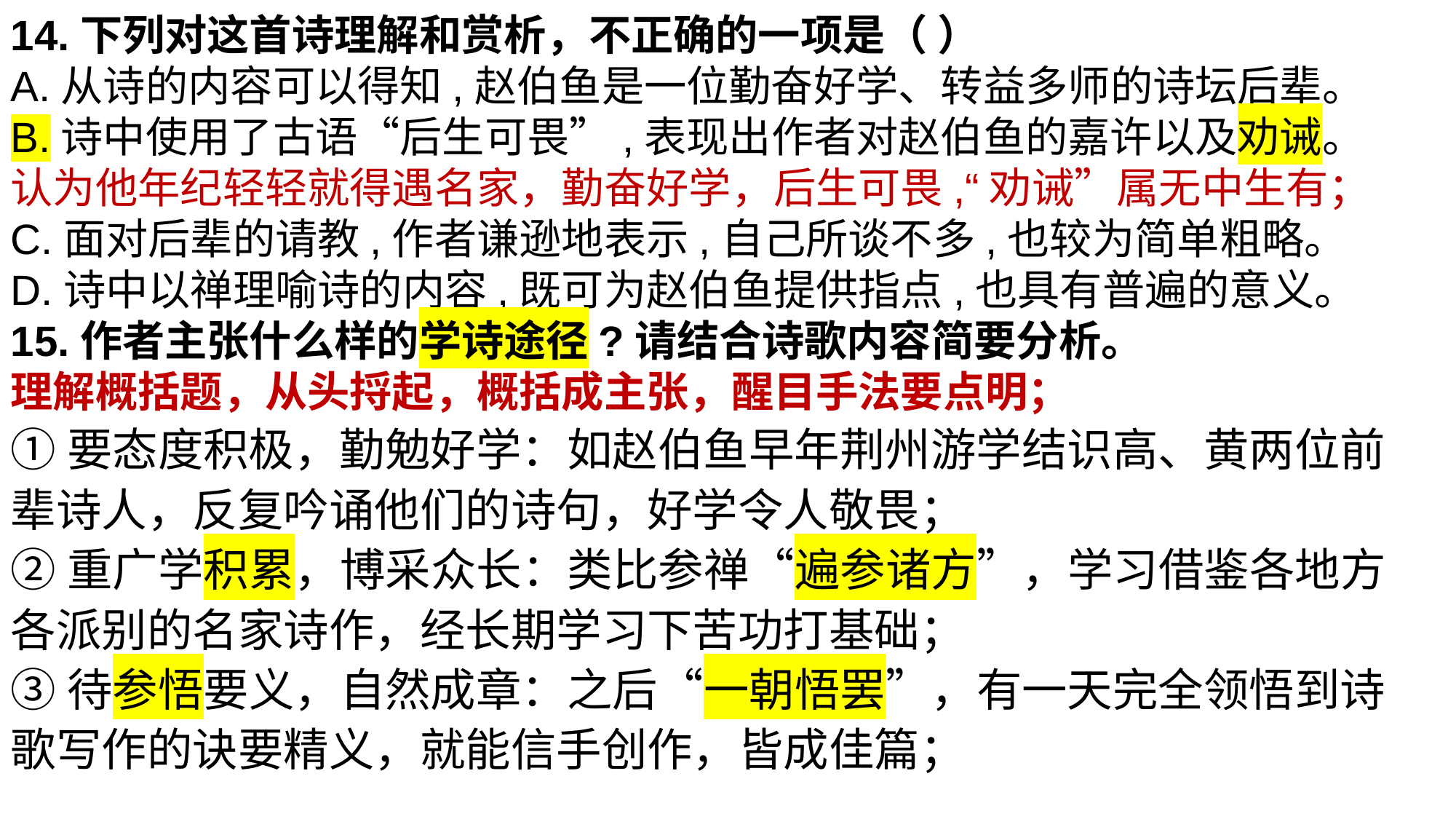

14.下列对这首诗理解和赏析，不正确的一项是（ ）
A.从诗的内容可以得知,赵伯鱼是一位勤奋好学、转益多师的诗坛后辈。
B.诗中使用了古语“后生可畏”,表现出作者对赵伯鱼的嘉许以及劝诫。
认为他年纪轻轻就得遇名家，勤奋好学，后生可畏,“劝诫”属无中生有；
C.面对后辈的请教,作者谦逊地表示,自己所谈不多,也较为简单粗略。
D.诗中以禅理喻诗的内容,既可为赵伯鱼提供指点,也具有普遍的意义。
15.作者主张什么样的学诗途径?请结合诗歌内容简要分析。
理解概括题，从头捋起，概括成主张，醒目手法要点明；
①要态度积极，勤勉好学：如赵伯鱼早年荆州游学结识高、黄两位前辈诗人，反复吟诵他们的诗句，好学令人敬畏；
②重广学积累，博采众长：类比参禅“遍参诸方”，学习借鉴各地方各派别的名家诗作，经长期学习下苦功打基础；
③待参悟要义，自然成章：之后“一朝悟罢”，有一天完全领悟到诗歌写作的诀要精义，就能信手创作，皆成佳篇；